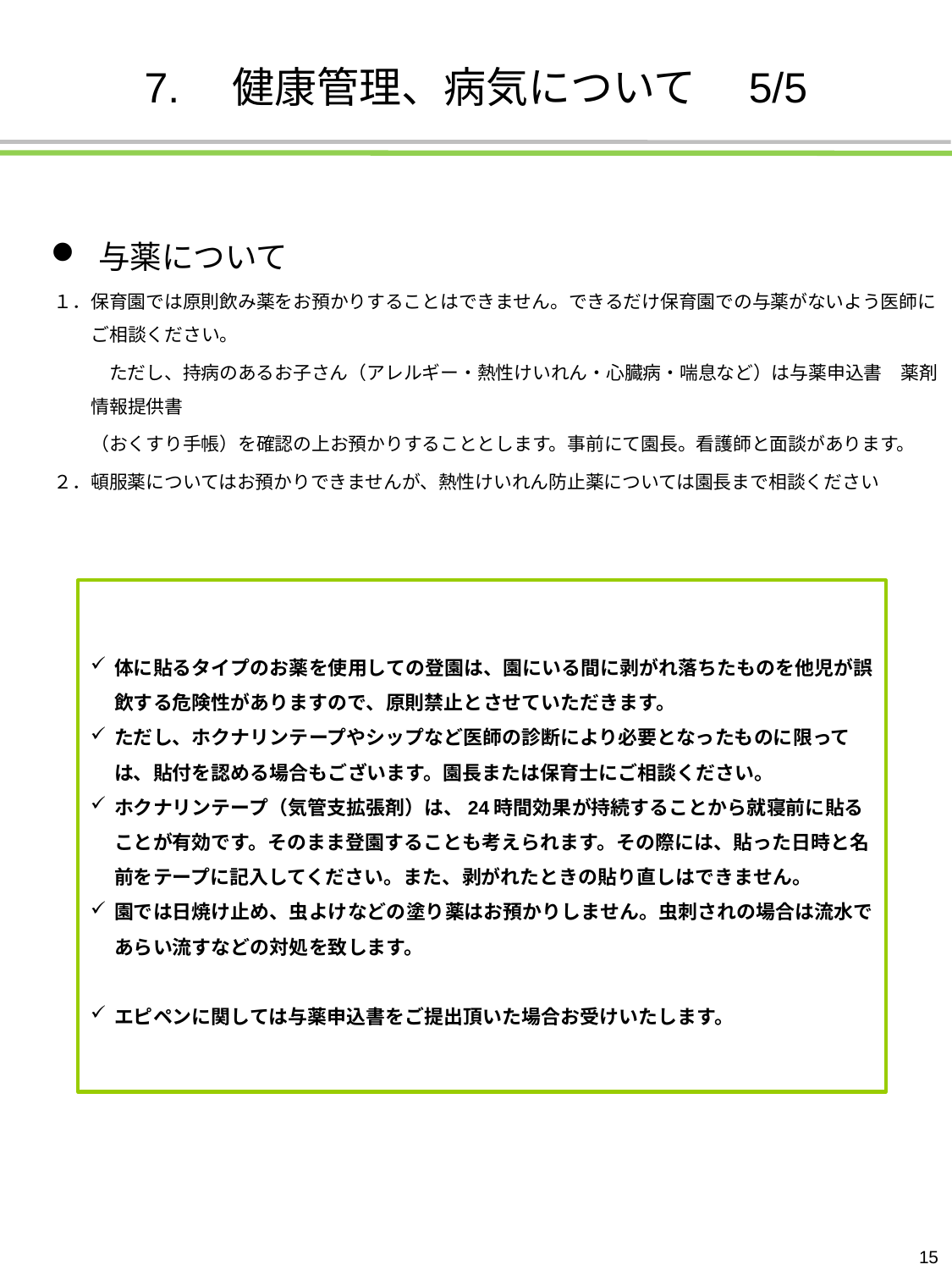

# 7.　健康管理、病気について　5/5
与薬について
１．保育園では原則飲み薬をお預かりすることはできません。できるだけ保育園での与薬がないよう医師にご相談ください。
　　　ただし、持病のあるお子さん（アレルギー・熱性けいれん・心臓病・喘息など）は与薬申込書　薬剤情報提供書
　　（おくすり手帳）を確認の上お預かりすることとします。事前にて園長。看護師と面談があります。
２．頓服薬についてはお預かりできませんが、熱性けいれん防止薬については園長まで相談ください
体に貼るタイプのお薬を使用しての登園は、園にいる間に剥がれ落ちたものを他児が誤飲する危険性がありますので、原則禁止とさせていただきます。
ただし、ホクナリンテープやシップなど医師の診断により必要となったものに限っては、貼付を認める場合もございます。園長または保育士にご相談ください。
ホクナリンテープ（気管支拡張剤）は、24時間効果が持続することから就寝前に貼ることが有効です。そのまま登園することも考えられます。その際には、貼った日時と名前をテープに記入してください。また、剥がれたときの貼り直しはできません。
園では日焼け止め、虫よけなどの塗り薬はお預かりしません。虫刺されの場合は流水であらい流すなどの対処を致します。

エピペンに関しては与薬申込書をご提出頂いた場合お受けいたします。
15